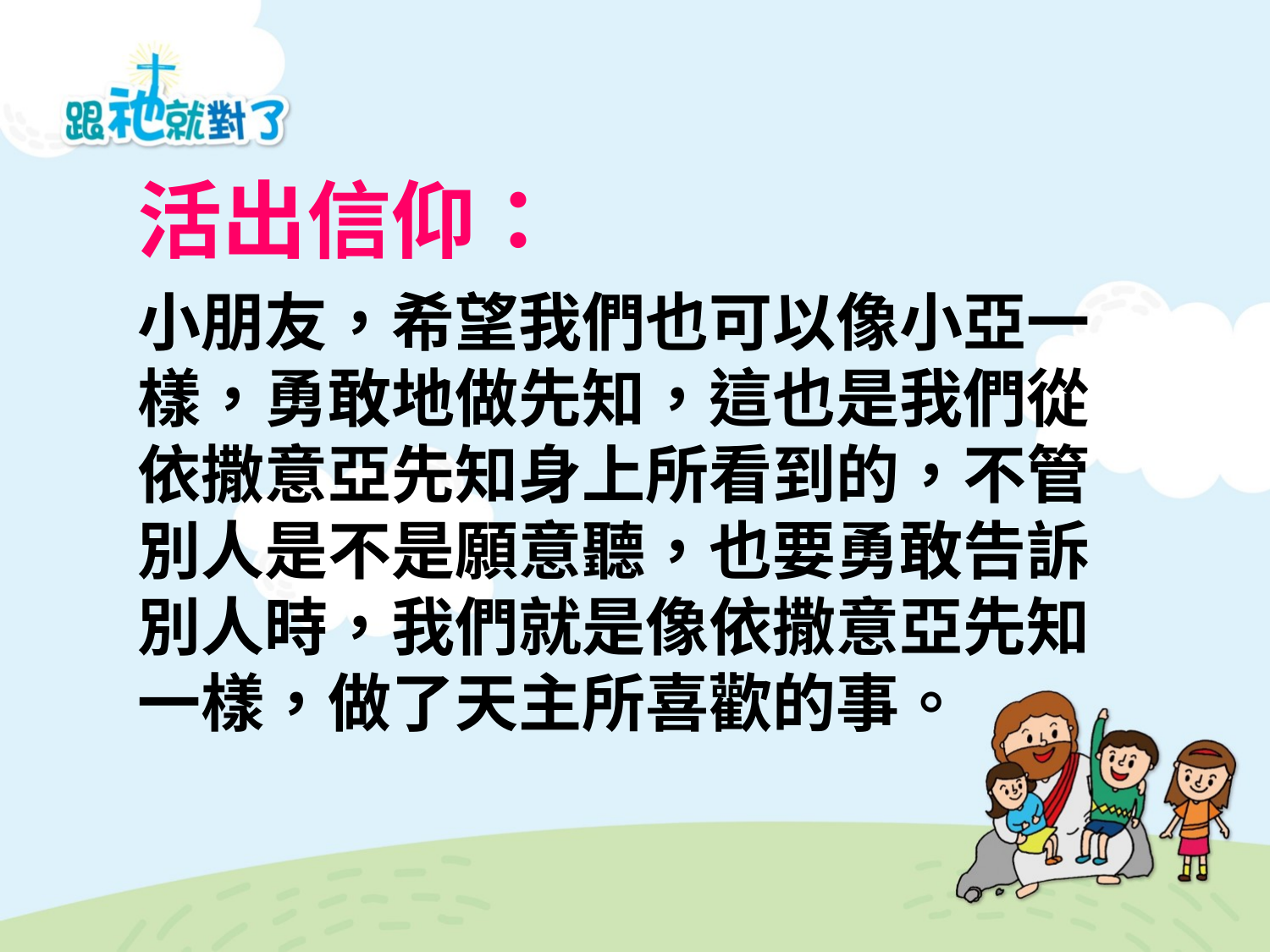

活出信仰：
小朋友，希望我們也可以像小亞一樣，勇敢地做先知，這也是我們從依撒意亞先知身上所看到的，不管別人是不是願意聽，也要勇敢告訴別人時，我們就是像依撒意亞先知一樣，做了天主所喜歡的事。